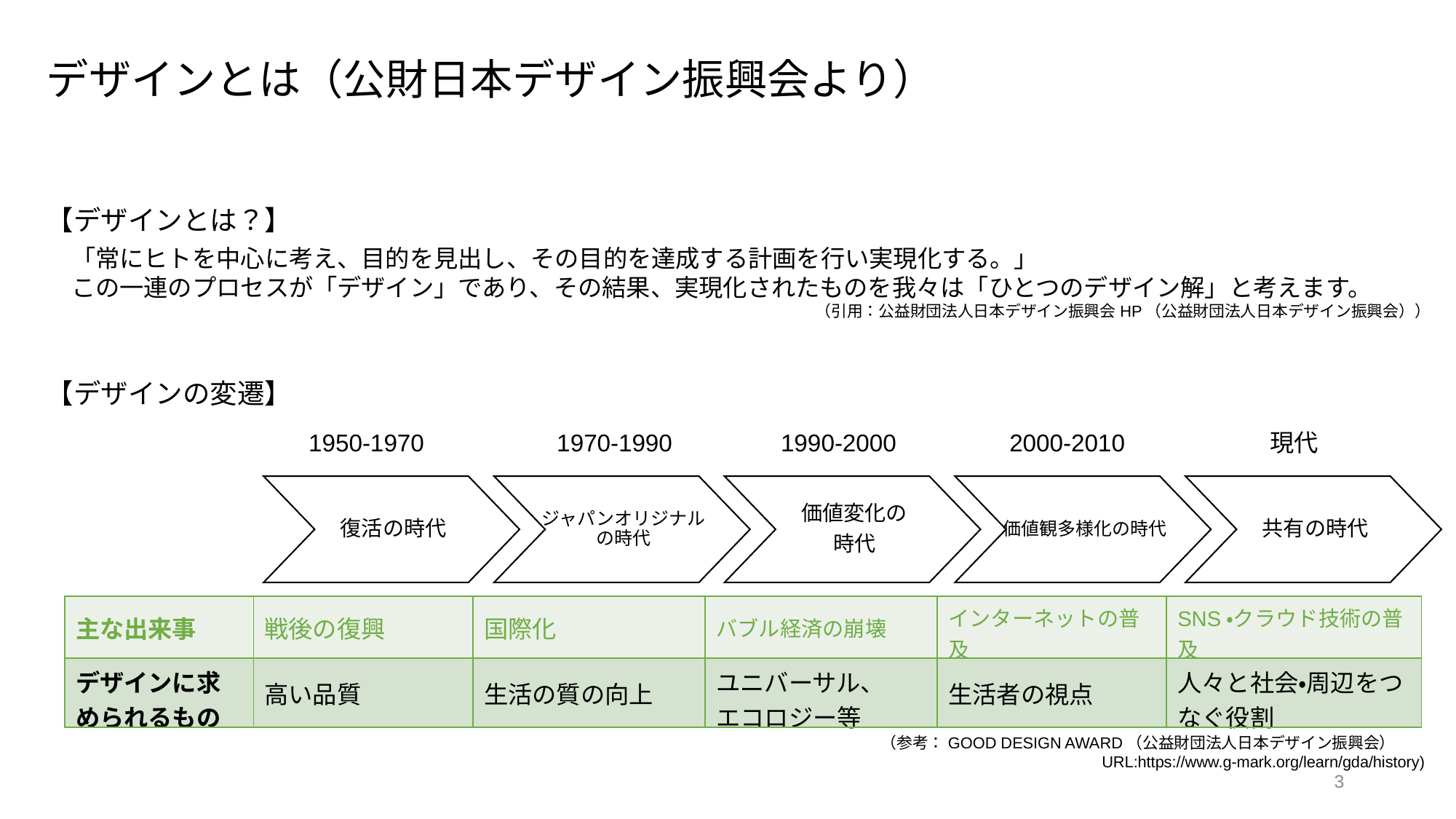

デザインとは（公財日本デザイン振興会より）
【デザインとは？】
「常にヒトを中心に考え、目的を見出し、その目的を達成する計画を行い実現化する。」
この一連のプロセスが「デザイン」であり、その結果、実現化されたものを我々は「ひとつのデザイン解」と考えます。
（引用：公益財団法人日本デザイン振興会HP（公益財団法人日本デザイン振興会））
【デザインの変遷】
1950-1970
1970-1990
1990-2000
2000-2010
現代
価値観多様化の時代
復活の時代
ジャパンオリジナルの時代
価値変化の
時代
共有の時代
| 主な出来事 | 戦後の復興 | 国際化 | バブル経済の崩壊 | インターネットの普及 | SNS・クラウド技術の普及 |
| --- | --- | --- | --- | --- | --- |
| デザインに求められるもの | 高い品質 | 生活の質の向上 | ユニバーサル、 エコロジー等 | 生活者の視点 | 人々と社会・周辺をつなぐ役割 |
（参考：GOOD DESIGN AWARD（公益財団法人日本デザイン振興会）
URL:https://www.g-mark.org/learn/gda/history)
3